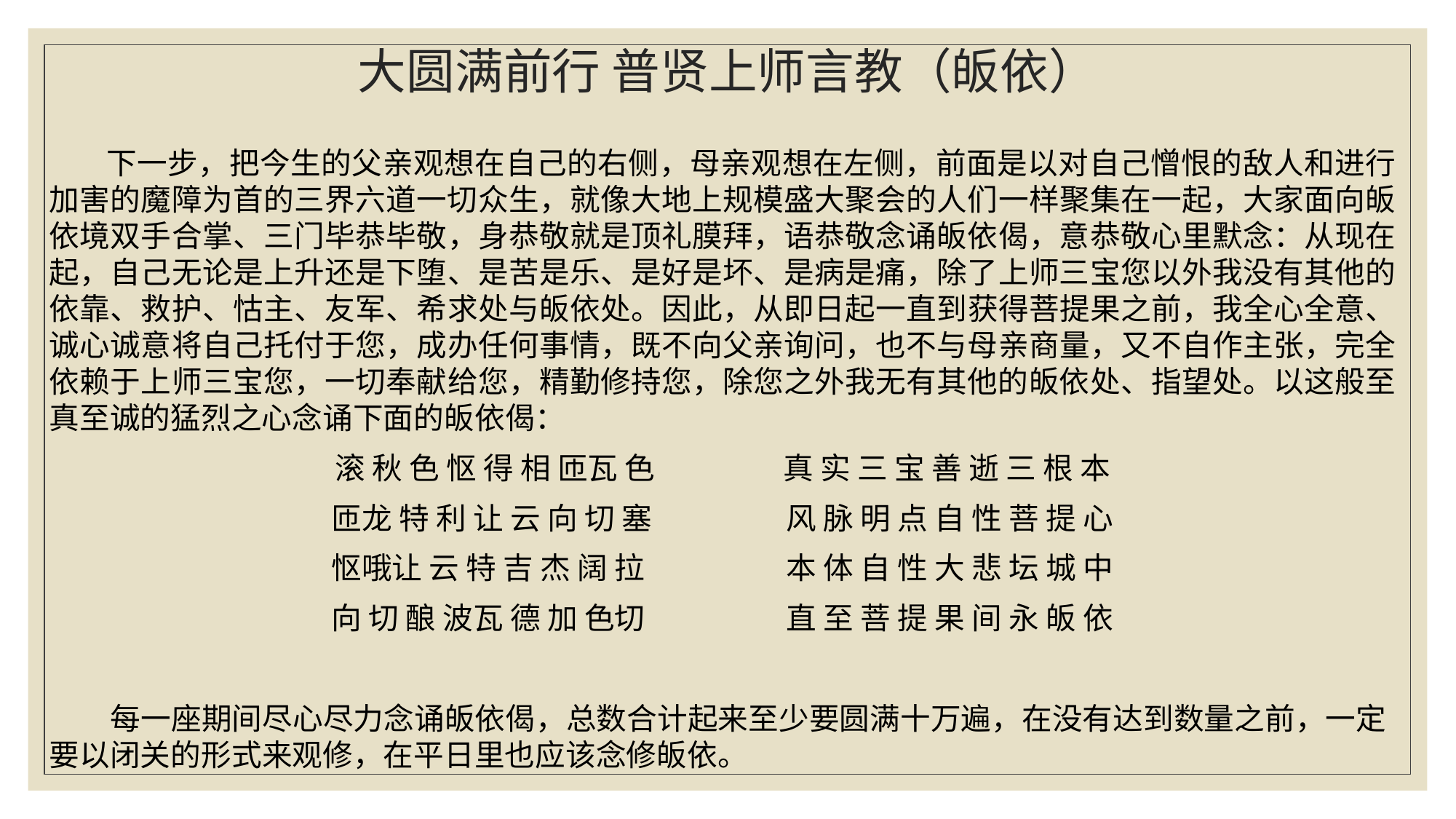

# 大圆满前行 普贤上师言教（皈依）
       下一步，把今生的父亲观想在自己的右侧，母亲观想在左侧，前面是以对自己憎恨的敌人和进行加害的魔障为首的三界六道一切众生，就像大地上规模盛大聚会的人们一样聚集在一起，大家面向皈依境双手合掌、三门毕恭毕敬，身恭敬就是顶礼膜拜，语恭敬念诵皈依偈，意恭敬心里默念：从现在起，自己无论是上升还是下堕、是苦是乐、是好是坏、是病是痛，除了上师三宝您以外我没有其他的依靠、救护、怙主、友军、希求处与皈依处。因此，从即日起一直到获得菩提果之前，我全心全意、诚心诚意将自己托付于您，成办任何事情，既不向父亲询问，也不与母亲商量，又不自作主张，完全依赖于上师三宝您，一切奉献给您，精勤修持您，除您之外我无有其他的皈依处、指望处。以这般至真至诚的猛烈之心念诵下面的皈依偈：
滚 秋 色 怄 得 相 匝瓦 色                   真 实 三 宝 善 逝 三 根 本
匝龙 特 利 让 云 向 切 塞                    风 脉 明 点 自 性 菩 提 心
怄哦让 云 特 吉 杰 阔 拉                     本 体 自 性 大 悲 坛 城 中
向 切 酿 波瓦 德 加 色切                     直 至 菩 提 果 间 永 皈 依

        每一座期间尽心尽力念诵皈依偈，总数合计起来至少要圆满十万遍，在没有达到数量之前，一定要以闭关的形式来观修，在平日里也应该念修皈依。